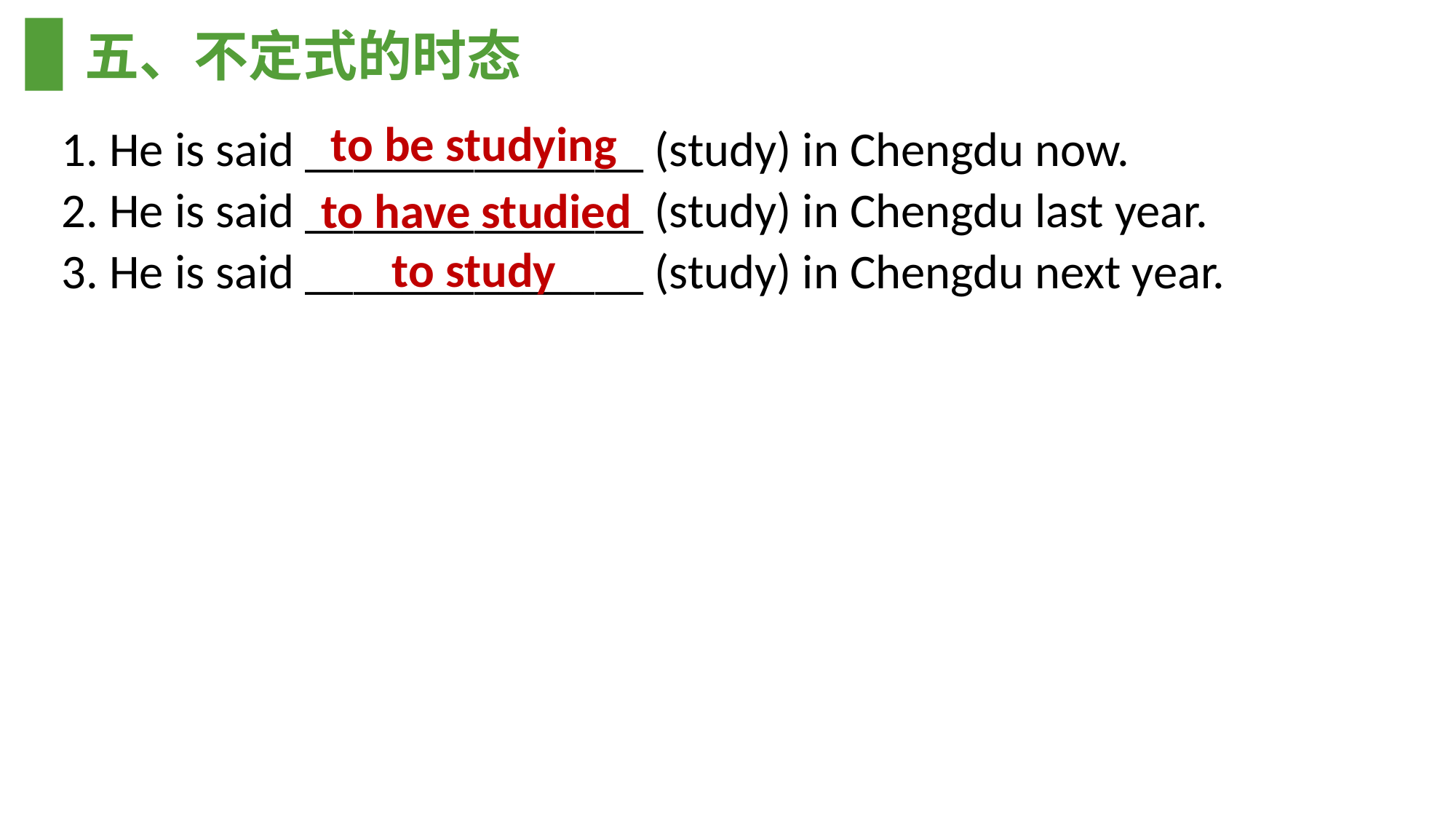

# 五、不定式的时态
to be studying
1. He is said ______________ (study) in Chengdu now.
2. He is said ______________ (study) in Chengdu last year.
3. He is said ______________ (study) in Chengdu next year.
to have studied
to study